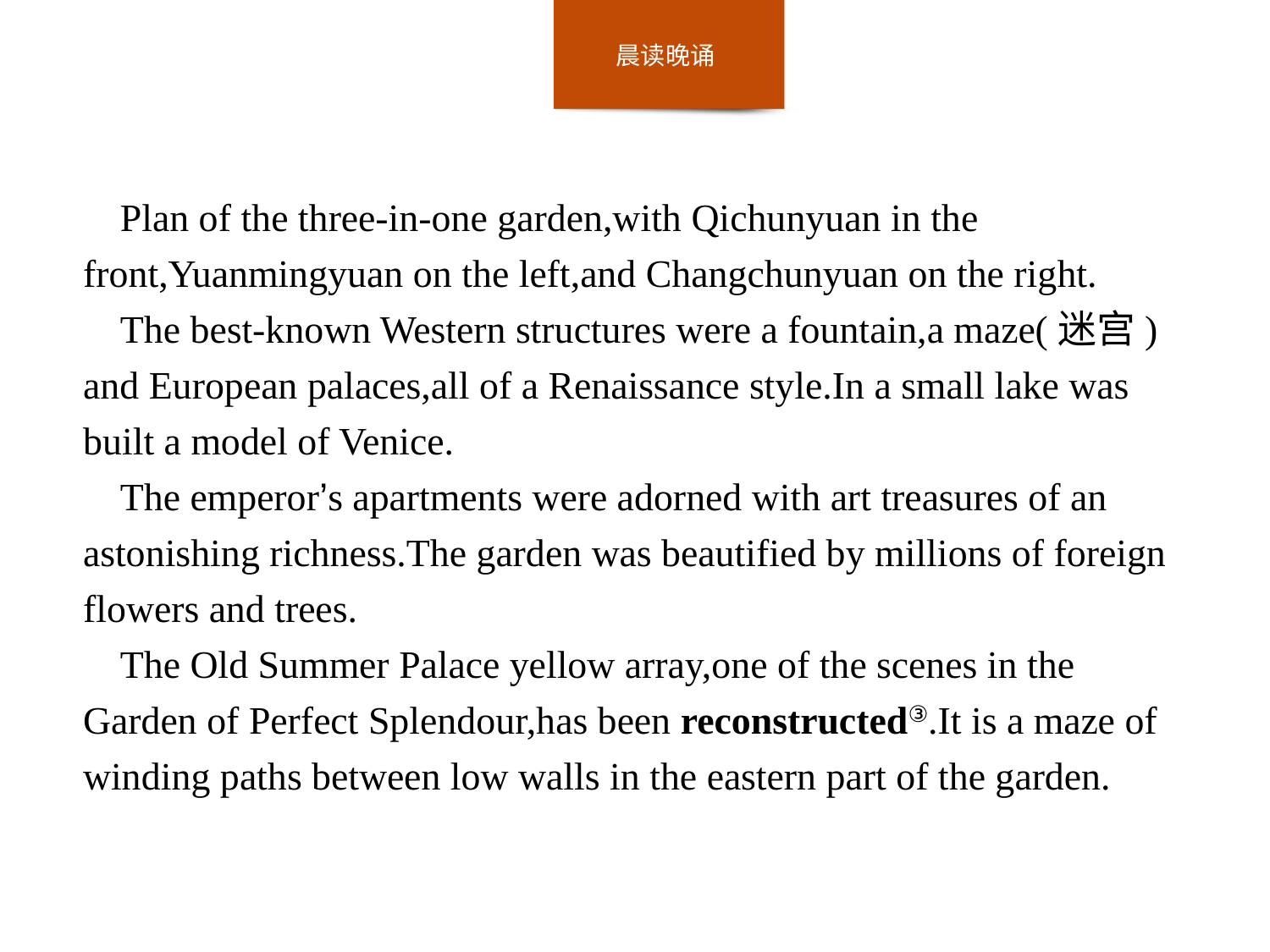

Plan of the three-in-one garden,with Qichunyuan in the front,Yuanmingyuan on the left,and Changchunyuan on the right.
The best-known Western structures were a fountain,a maze(迷宫) and European palaces,all of a Renaissance style.In a small lake was built a model of Venice.
The emperor’s apartments were adorned with art treasures of an astonishing richness.The garden was beautified by millions of foreign flowers and trees.
The Old Summer Palace yellow array,one of the scenes in the Garden of Perfect Splendour,has been reconstructed③.It is a maze of winding paths between low walls in the eastern part of the garden.